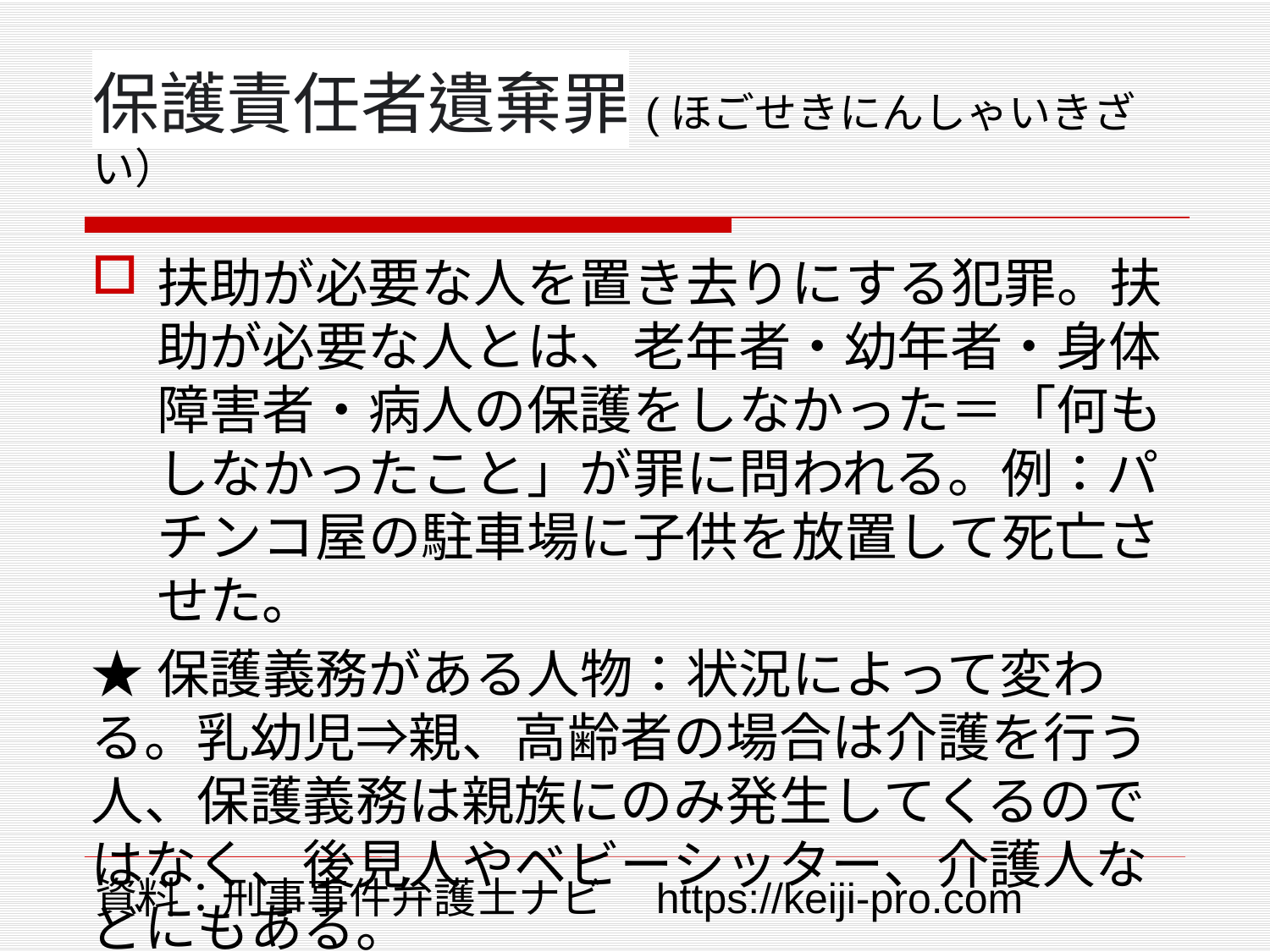

# 保護責任者遺棄罪(ほごせきにんしゃいきざい）
扶助が必要な人を置き去りにする犯罪。扶助が必要な人とは、老年者・幼年者・身体障害者・病人の保護をしなかった＝「何もしなかったこと」が罪に問われる。例：パチンコ屋の駐車場に子供を放置して死亡させた。
★保護義務がある人物：状況によって変わる。乳幼児⇒親、高齢者の場合は介護を行う人、保護義務は親族にのみ発生してくるのではなく、後見人やベビーシッター、介護人などにもある。
資料：刑事事件弁護士ナビ　https://keiji-pro.com